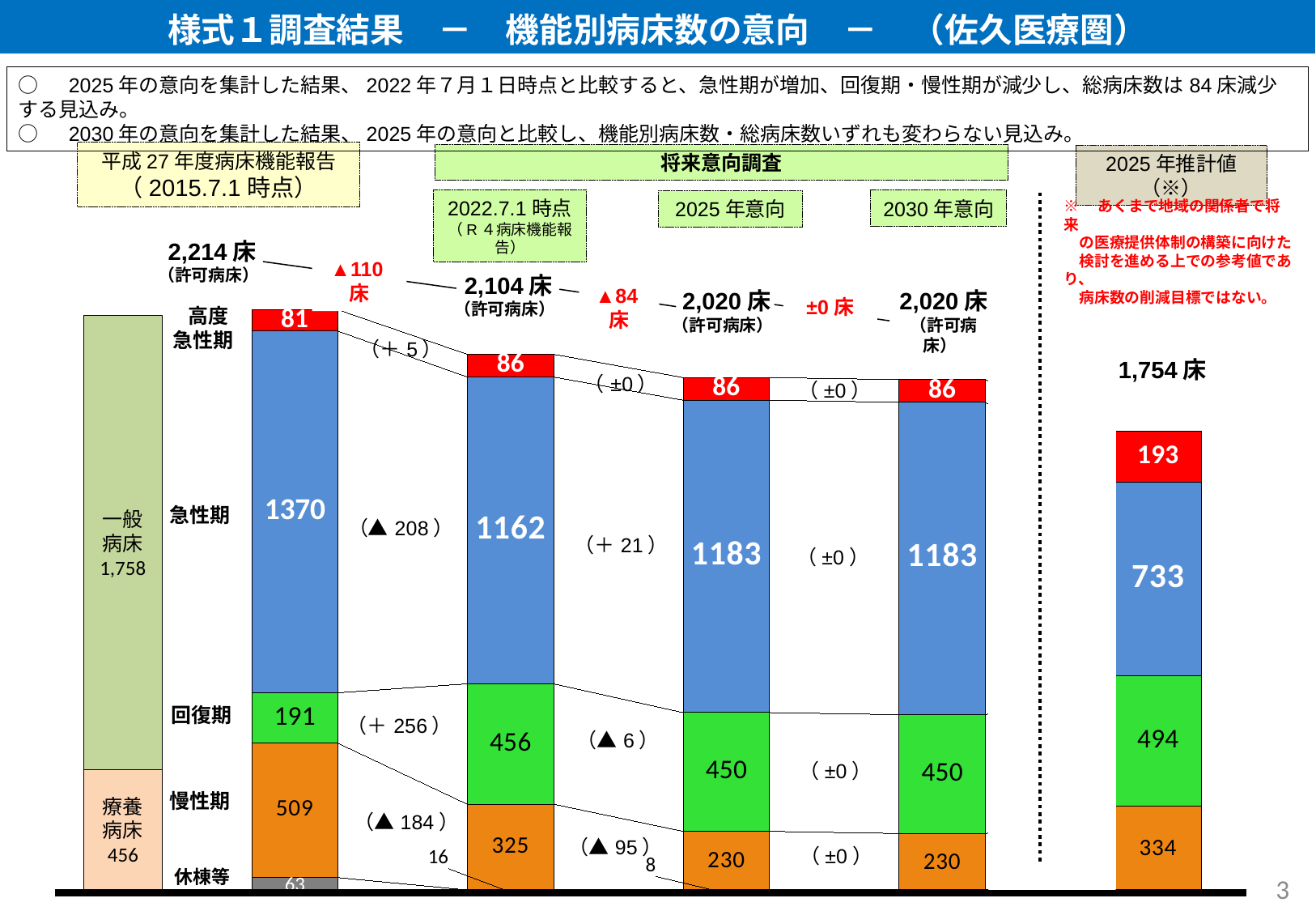

様式１調査結果　－　機能別病床数の意向　－　（佐久医療圏）
○　2025年の意向を集計した結果、2022年７月１日時点と比較すると、急性期が増加、回復期・慢性期が減少し、総病床数は84床減少する見込み。
○　2030年の意向を集計した結果、2025年の意向と比較し、機能別病床数・総病床数いずれも変わらない見込み。
平成27年度病床機能報告
（2015.7.1時点）
将来意向調査
2025年推計値（※）
2022.7.1時点
（R４病床機能報告）
2030年意向
2025年意向
※　あくまで地域の関係者で将来
　の医療提供体制の構築に向けた
　検討を進める上での参考値であり、
　病床数の削減目標ではない。
2,214床
（許可病床）

### Chart

| Category | 休棟等 | 慢性期 | 回復期 | 急性期 | 高度急性期 |
|---|---|---|---|---|---|
| 2015年 | 63.0 | 509.0 | 191.0 | 1370.0 | 81.0 |
| 2022年 | 16.0 | 325.0 | 456.0 | 1162.0 | 86.0 |
| 2025意向 | 8.0 | 230.0 | 450.0 | 1183.0 | 86.0 |
| 2030年 | 0.0 | 230.0 | 450.0 | 1183.0 | 86.0 |
| 2025年推計 | 0.0 | 334.0 | 494.0 | 733.0 | 193.0 |
高度
急性期
急性期
回復期
慢性期
▲110床
2,104床
（許可病床）
▲84床
2,020床
（許可病床）
2,020床
（許可病床）
±0床
一般
病床
1,758
1,754床

（±0）
（±0）
（±0）
療養
病床
456
（±0）
休棟等
3